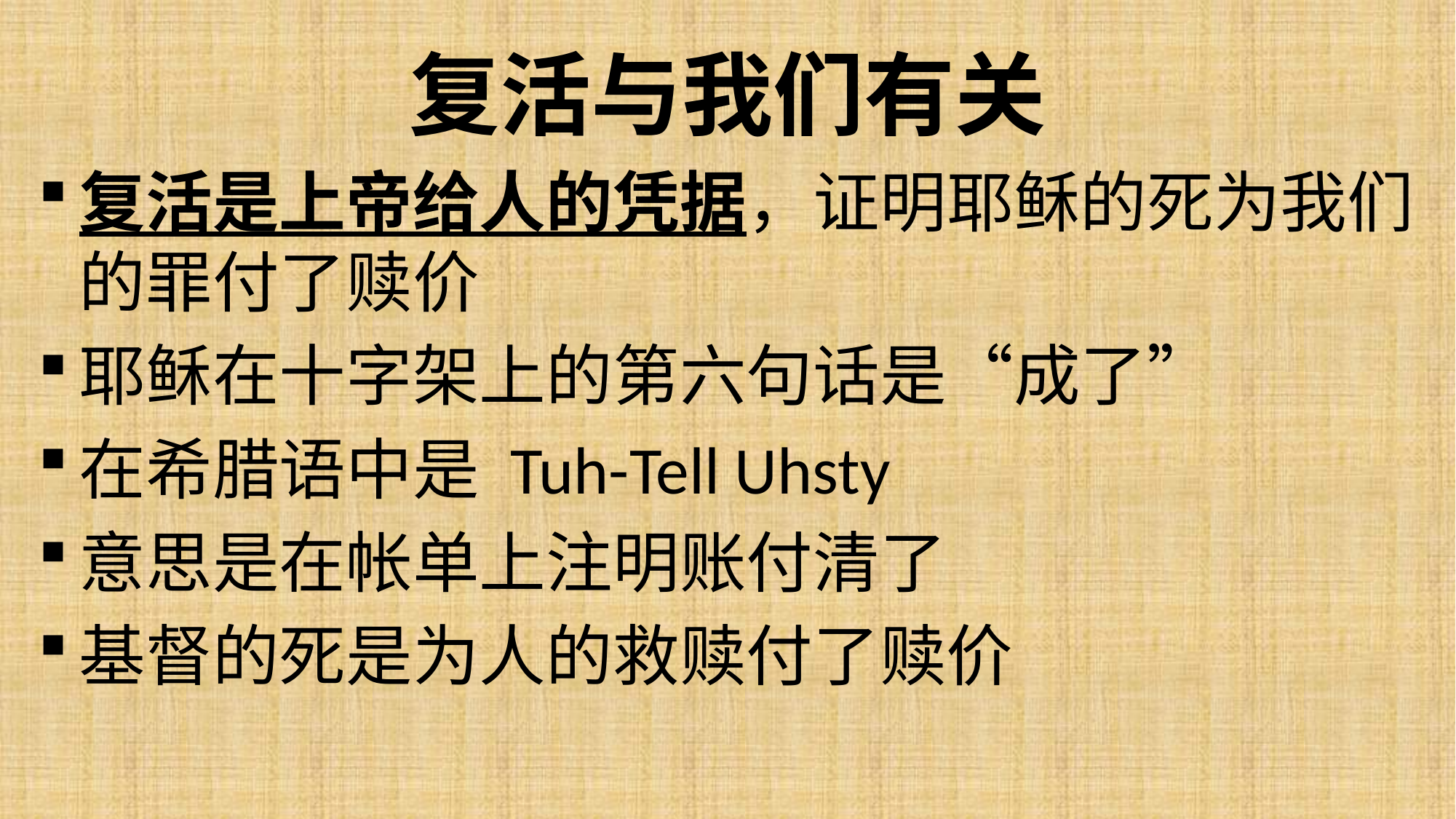

# 复活与我们有关
复活是上帝给人的凭据，证明耶稣的死为我们的罪付了赎价
耶稣在十字架上的第六句话是“成了”
在希腊语中是 Tuh-Tell Uhsty
意思是在帐单上注明账付清了
基督的死是为人的救赎付了赎价